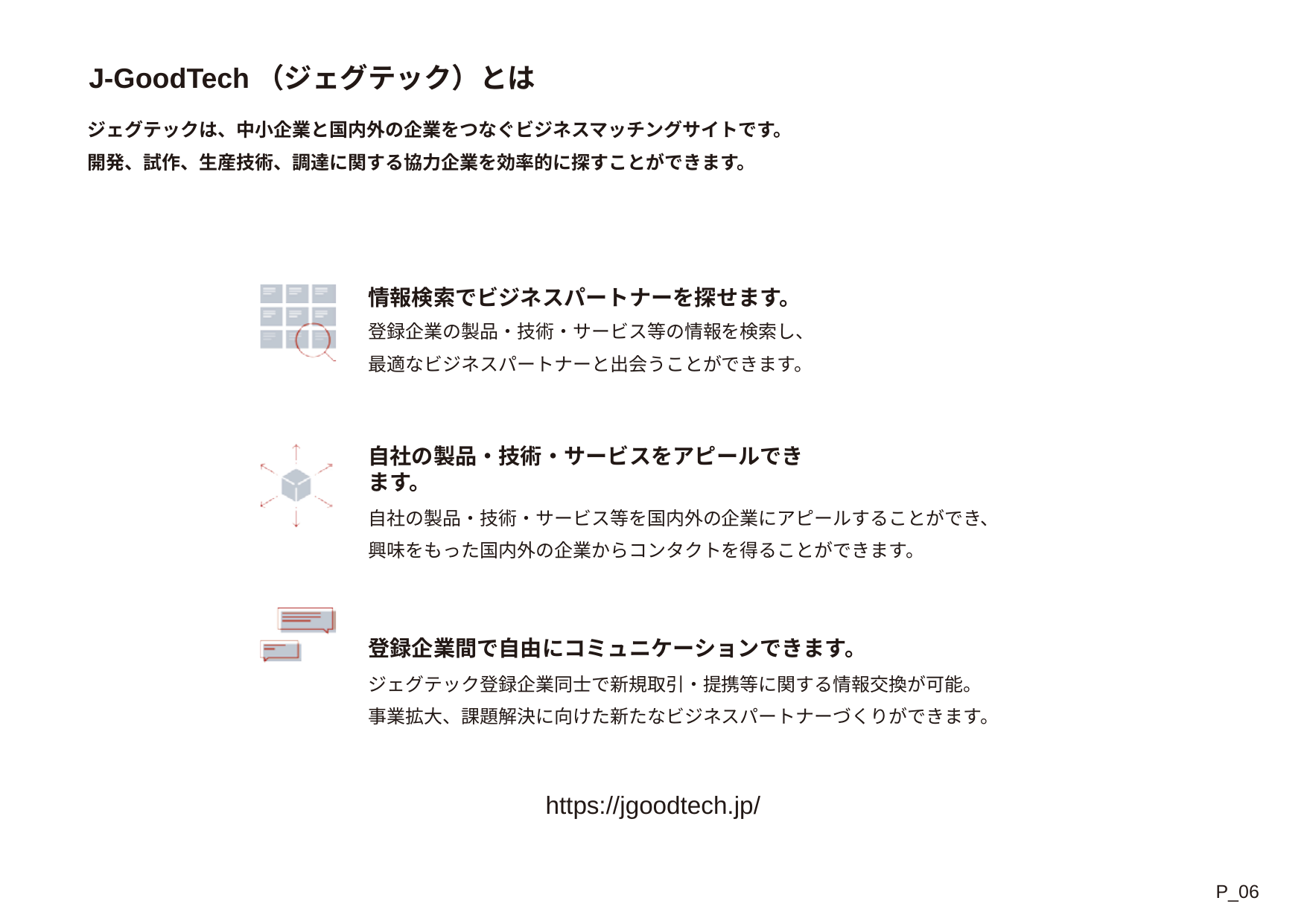

# J-GoodTech（ジェグテック）とは
ジェグテックは、中小企業と国内外の企業をつなぐビジネスマッチングサイトです。 開発、試作、生産技術、調達に関する協力企業を効率的に探すことができます。
情報検索でビジネスパートナーを探せます。 登録企業の製品・技術・サービス等の情報を検索し、 最適なビジネスパートナーと出会うことができます。

自社の製品・技術・サービスをアピールできます。
自社の製品・技術・サービス等を国内外の企業にアピールすることができ、 興味をもった国内外の企業からコンタクトを得ることができます。

登録企業間で自由にコミュニケーションできます。
ジェグテック登録企業同士で新規取引・提携等に関する情報交換が可能。 事業拡大、課題解決に向けた新たなビジネスパートナーづくりができます。

https://jgoodtech.jp/
P_06